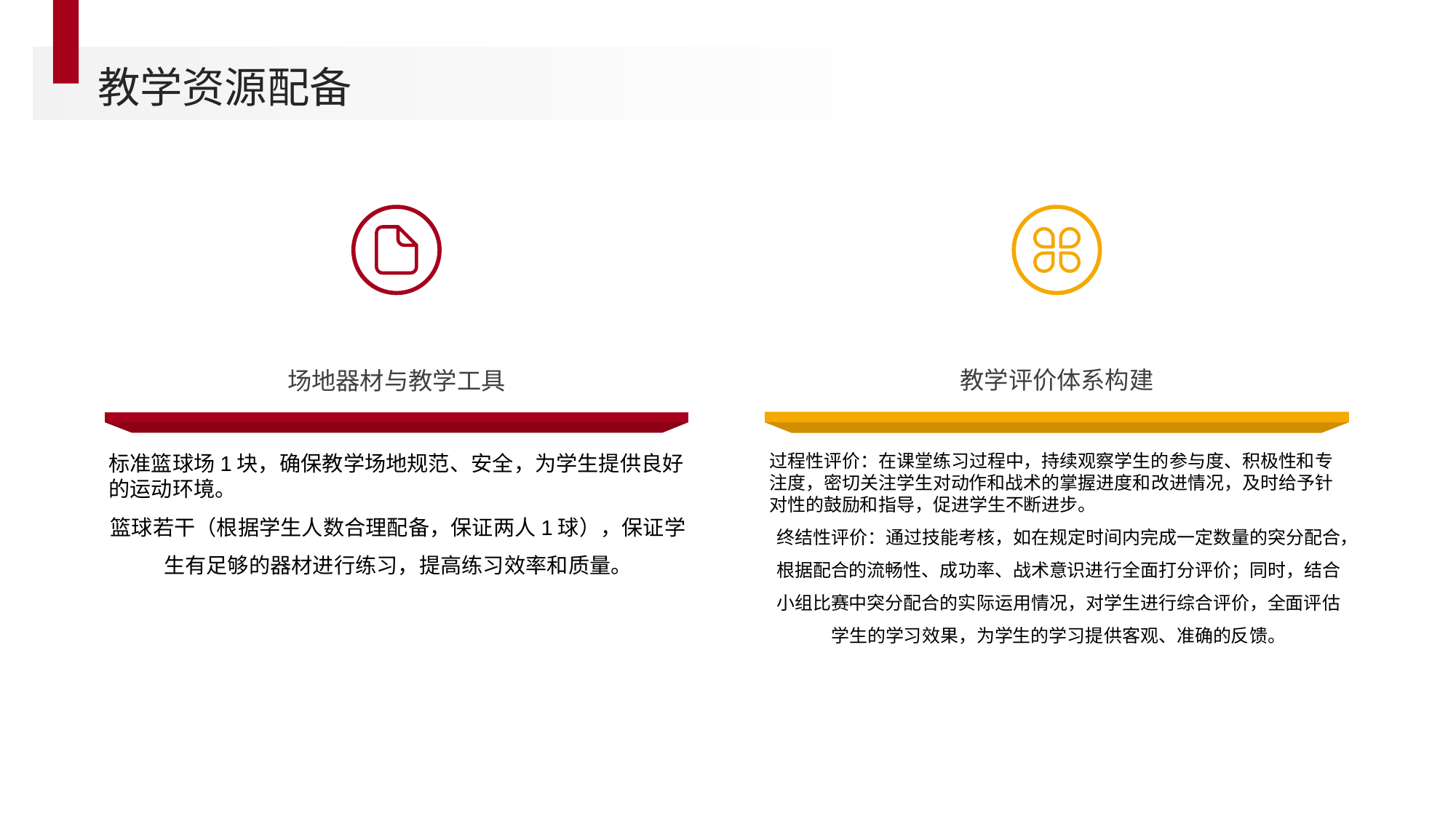

教学资源配备

教学评价体系构建
场地器材与教学工具

过程性评价：在课堂练习过程中，持续观察学生的参与度、积极性和专注度，密切关注学生对动作和战术的掌握进度和改进情况，及时给予针对性的鼓励和指导，促进学生不断进步。
终结性评价：通过技能考核，如在规定时间内完成一定数量的突分配合，根据配合的流畅性、成功率、战术意识进行全面打分评价；同时，结合小组比赛中突分配合的实际运用情况，对学生进行综合评价，全面评估学生的学习效果，为学生的学习提供客观、准确的反馈。
标准篮球场1块，确保教学场地规范、安全，为学生提供良好的运动环境。
篮球若干（根据学生人数合理配备，保证两人1球），保证学生有足够的器材进行练习，提高练习效率和质量。